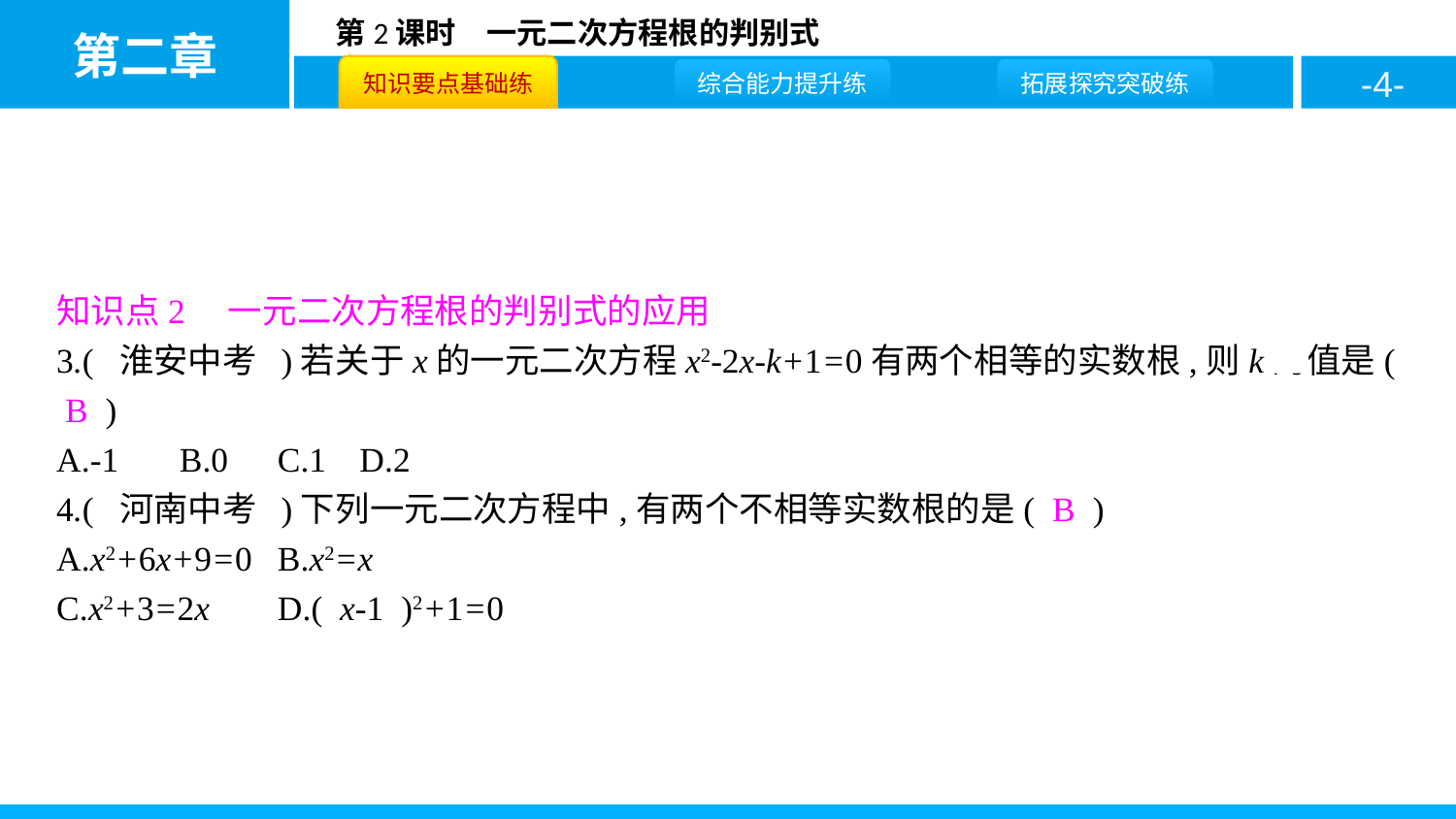

知识点2　一元二次方程根的判别式的应用
3.(  淮安中考  )若关于x的一元二次方程x2-2x-k+1=0有两个相等的实数根,则k的值是(  B  )
A.-1	B.0	C.1	D.2
4.(  河南中考  )下列一元二次方程中,有两个不相等实数根的是(  B  )
A.x2+6x+9=0	B.x2=x
C.x2+3=2x	D.(  x-1  )2+1=0